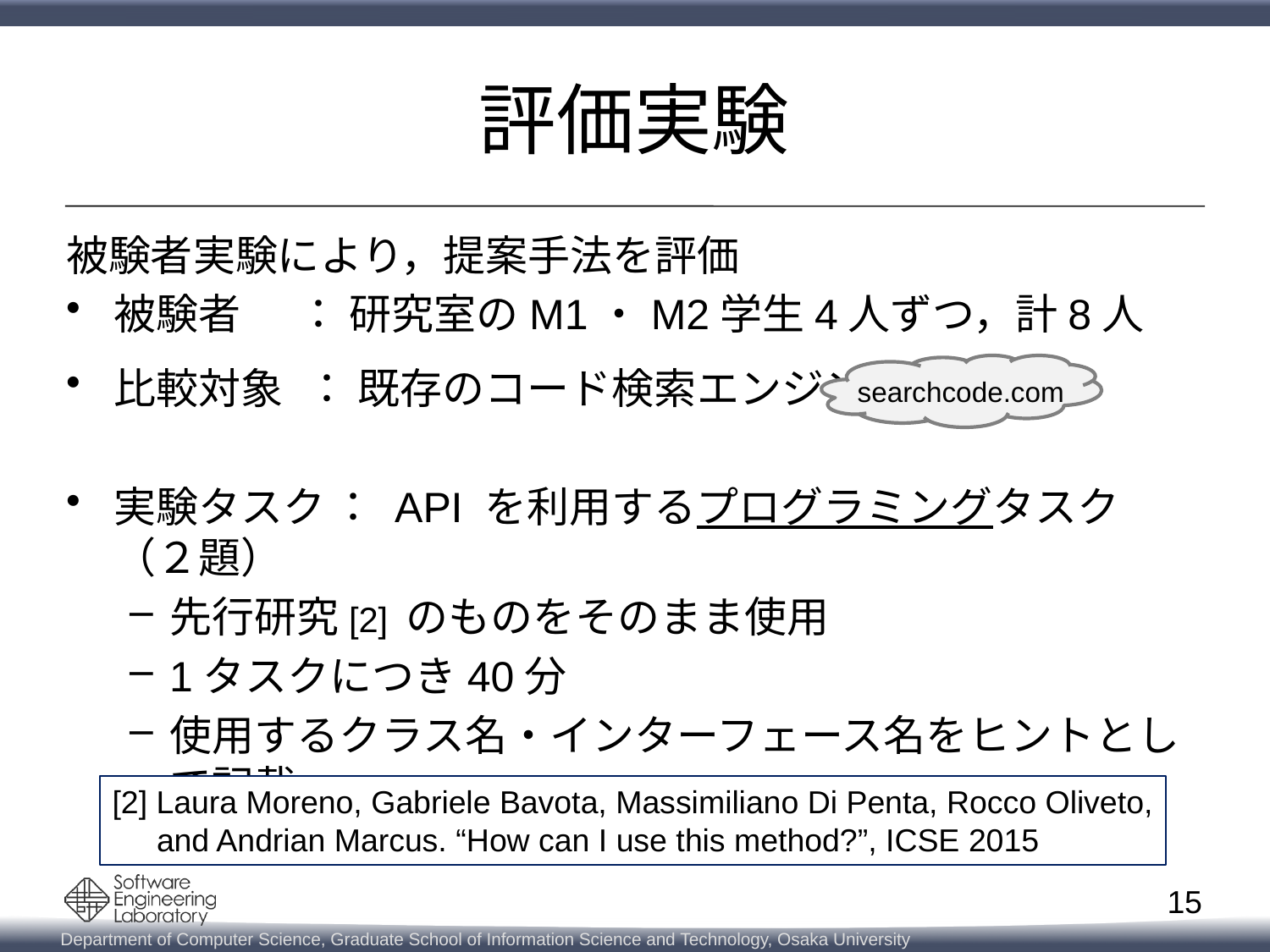

# 評価実験
被験者実験により，提案手法を評価
被験者      ： 研究室のM1・M2学生4人ずつ，計8人

比較対象   ： 既存のコード検索エンジン

実験タスク ： API を利用するプログラミングタスク（２題）
先行研究[2] のものをそのまま使用
1タスクにつき40分
使用するクラス名・インターフェース名をヒントとして記載

searchcode.com
[2] Laura Moreno, Gabriele Bavota, Massimiliano Di Penta, Rocco Oliveto,
     and Andrian Marcus. “How can I use this method?”, ICSE 2015
15